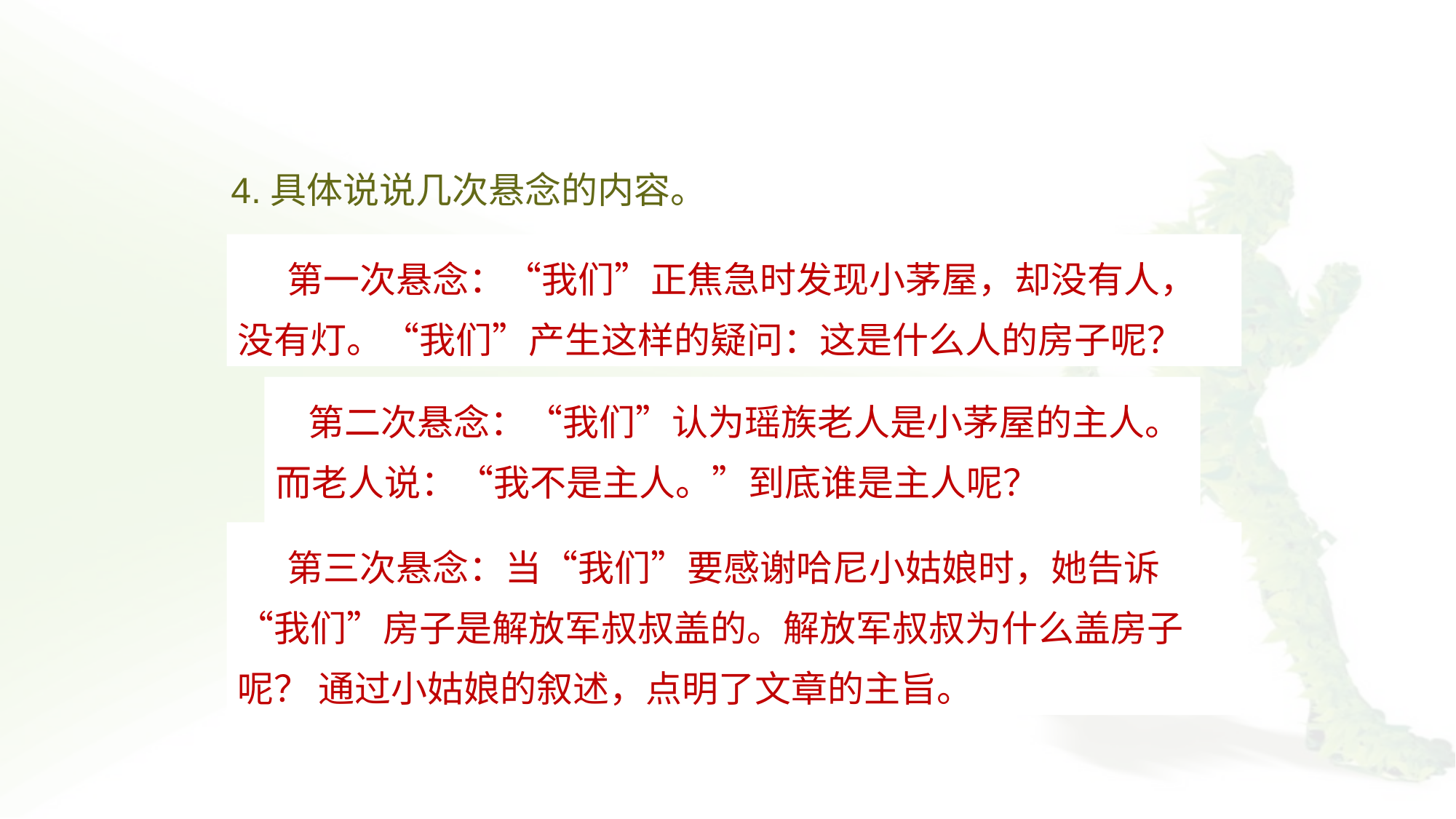

4.具体说说几次悬念的内容。
     第一次悬念：“我们”正焦急时发现小茅屋，却没有人，没有灯。“我们”产生这样的疑问：这是什么人的房子呢？
   第二次悬念：“我们”认为瑶族老人是小茅屋的主人。而老人说：“我不是主人。”到底谁是主人呢？

     第三次悬念：当“我们”要感谢哈尼小姑娘时，她告诉“我们”房子是解放军叔叔盖的。解放军叔叔为什么盖房子呢？ 通过小姑娘的叙述，点明了文章的主旨。